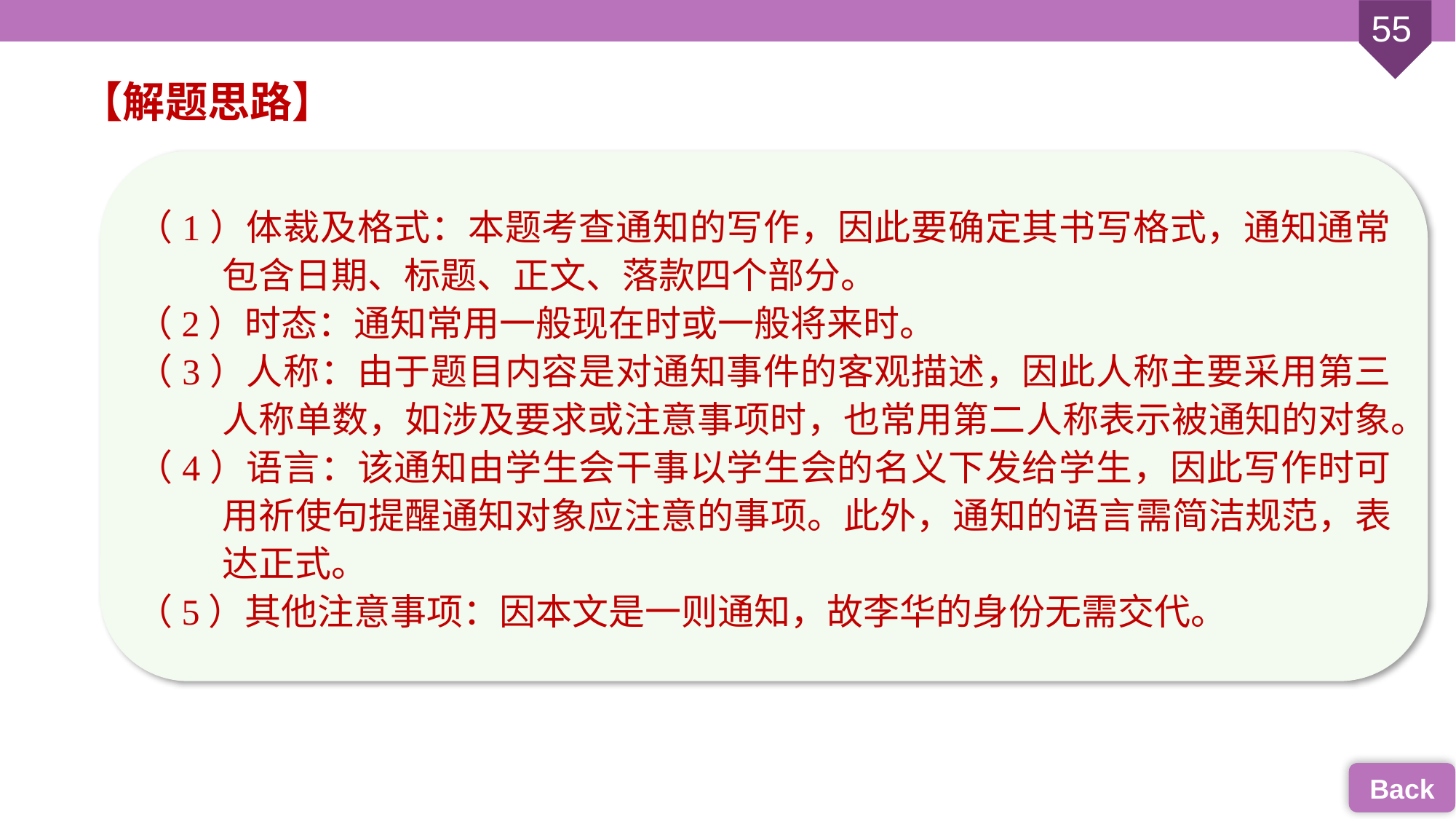

【解题思路】
（1）体裁及格式：本题考查通知的写作，因此要确定其书写格式，通知通常包含日期、标题、正文、落款四个部分。
（2）时态：通知常用一般现在时或一般将来时。
（3）人称：由于题目内容是对通知事件的客观描述，因此人称主要采用第三人称单数，如涉及要求或注意事项时，也常用第二人称表示被通知的对象。
（4）语言：该通知由学生会干事以学生会的名义下发给学生，因此写作时可用祈使句提醒通知对象应注意的事项。此外，通知的语言需简洁规范，表达正式。
（5）其他注意事项：因本文是一则通知，故李华的身份无需交代。
Back